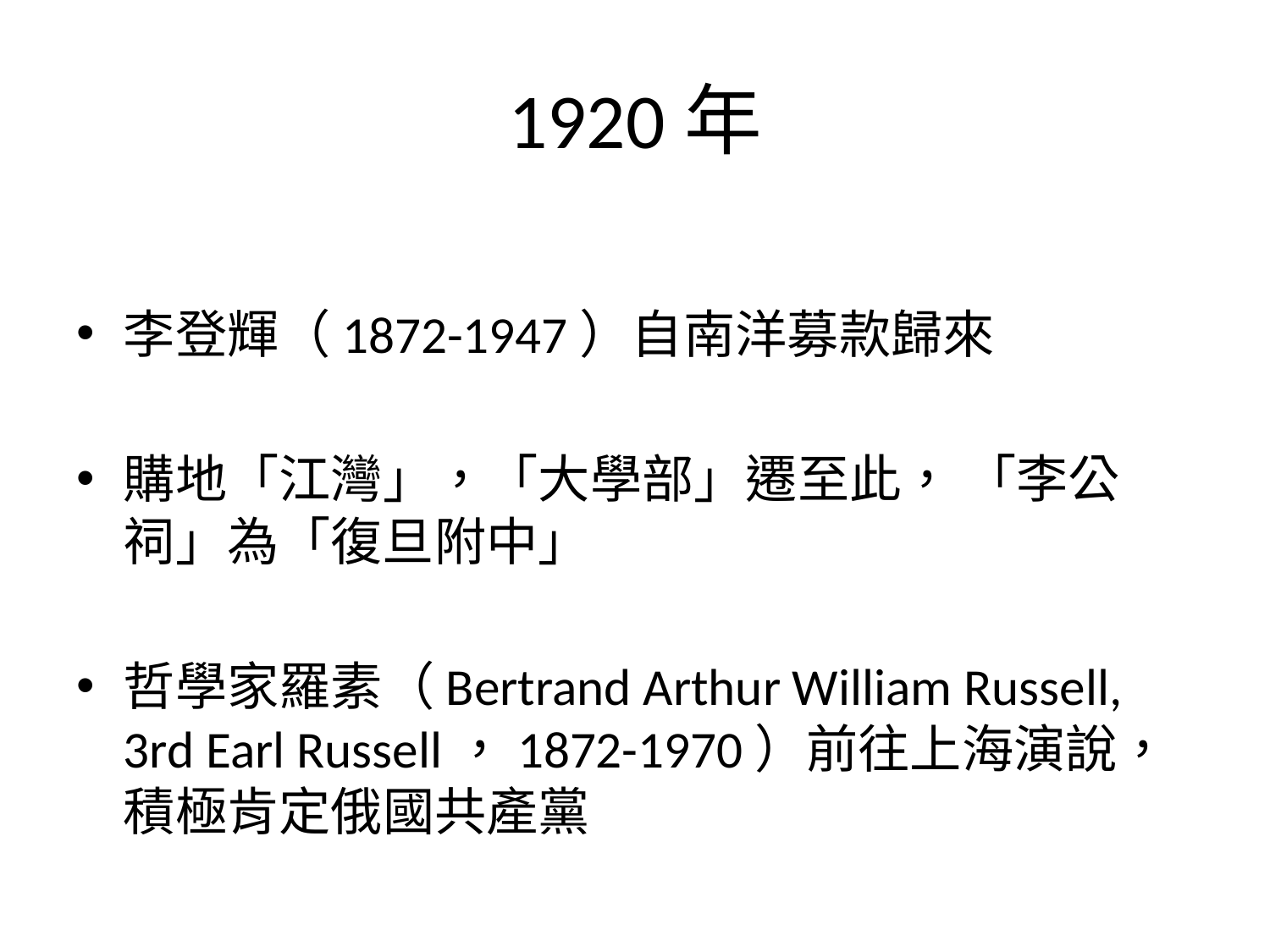

# 1920年

李登輝（1872-1947）自南洋募款歸來

購地「江灣」，「大學部」遷至此， 「李公祠」為「復旦附中」

哲學家羅素（Bertrand Arthur William Russell, 3rd Earl Russell，1872-1970）前往上海演說，積極肯定俄國共產黨